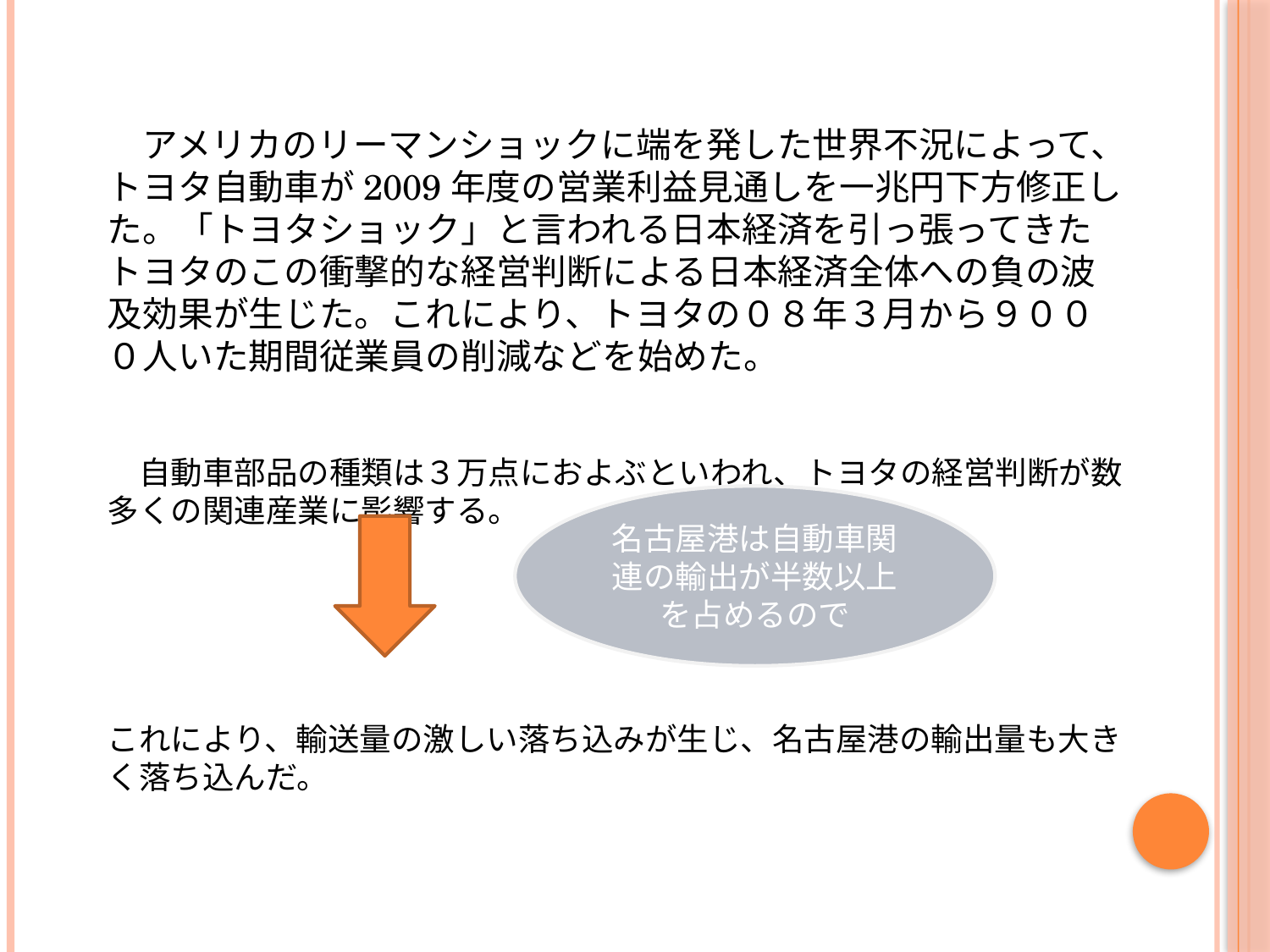

アメリカのリーマンショックに端を発した世界不況によって、トヨタ自動車が2009年度の営業利益見通しを一兆円下方修正した。「トヨタショック」と言われる日本経済を引っ張ってきたトヨタのこの衝撃的な経営判断による日本経済全体への負の波及効果が生じた。これにより、トヨタの０８年３月から９０００人いた期間従業員の削減などを始めた。

　自動車部品の種類は３万点におよぶといわれ、トヨタの経営判断が数多くの関連産業に影響する。

これにより、輸送量の激しい落ち込みが生じ、名古屋港の輸出量も大きく落ち込んだ。

名古屋港は自動車関連の輸出が半数以上を占めるので